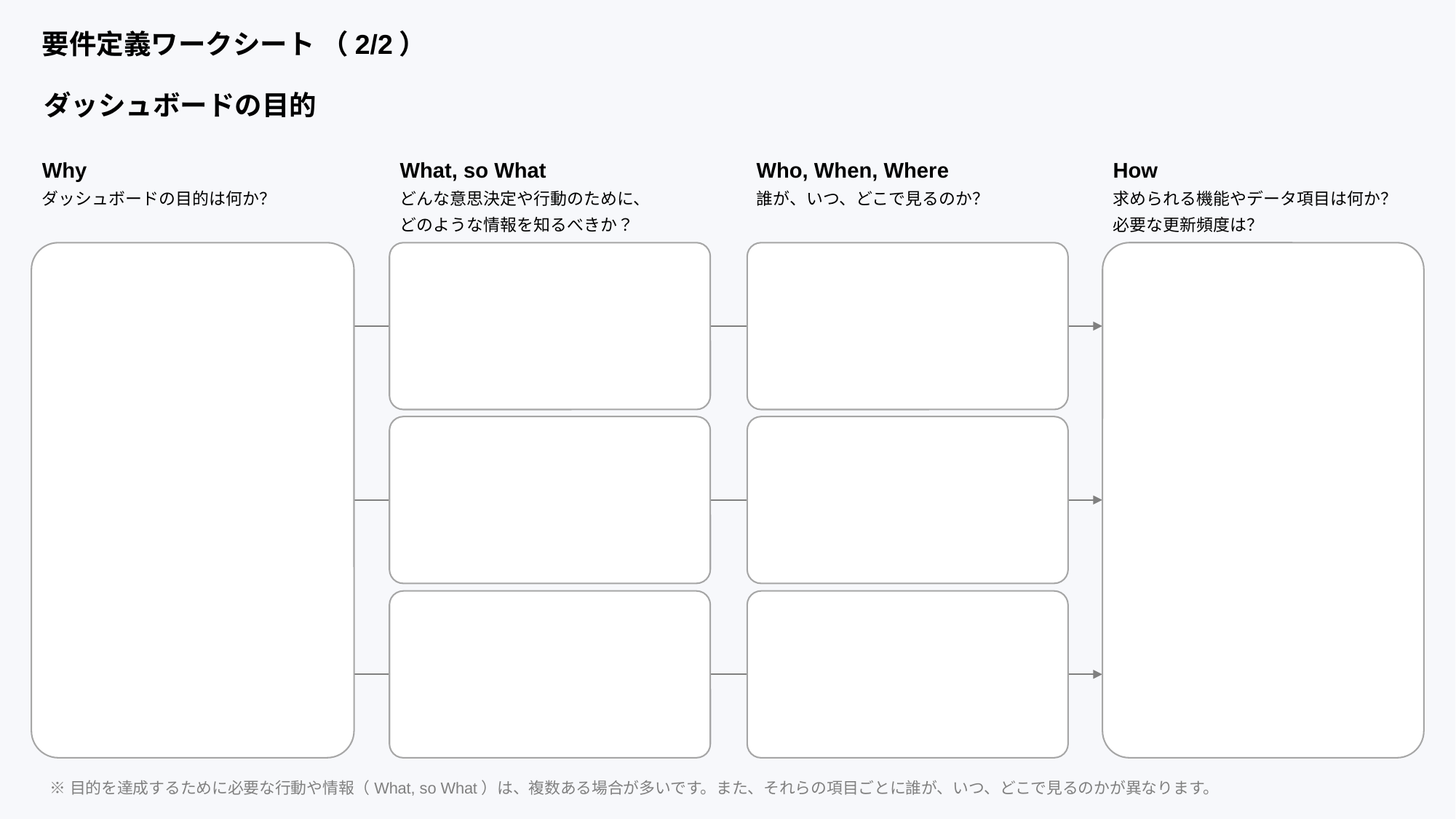

要件定義ワークシート （2/2）
ダッシュボードの目的
Why
ダッシュボードの目的は何か？
What, so What
どんな意思決定や行動のために、
どのような情報を知るべきか？
Who, When, Where
誰が、いつ、どこで見るのか？
How
求められる機能やデータ項目は何か？
必要な更新頻度は？

※目的を達成するために必要な行動や情報（What, so What）は、複数ある場合が多いです。また、それらの項目ごとに誰が、いつ、どこで見るのかが異なります。